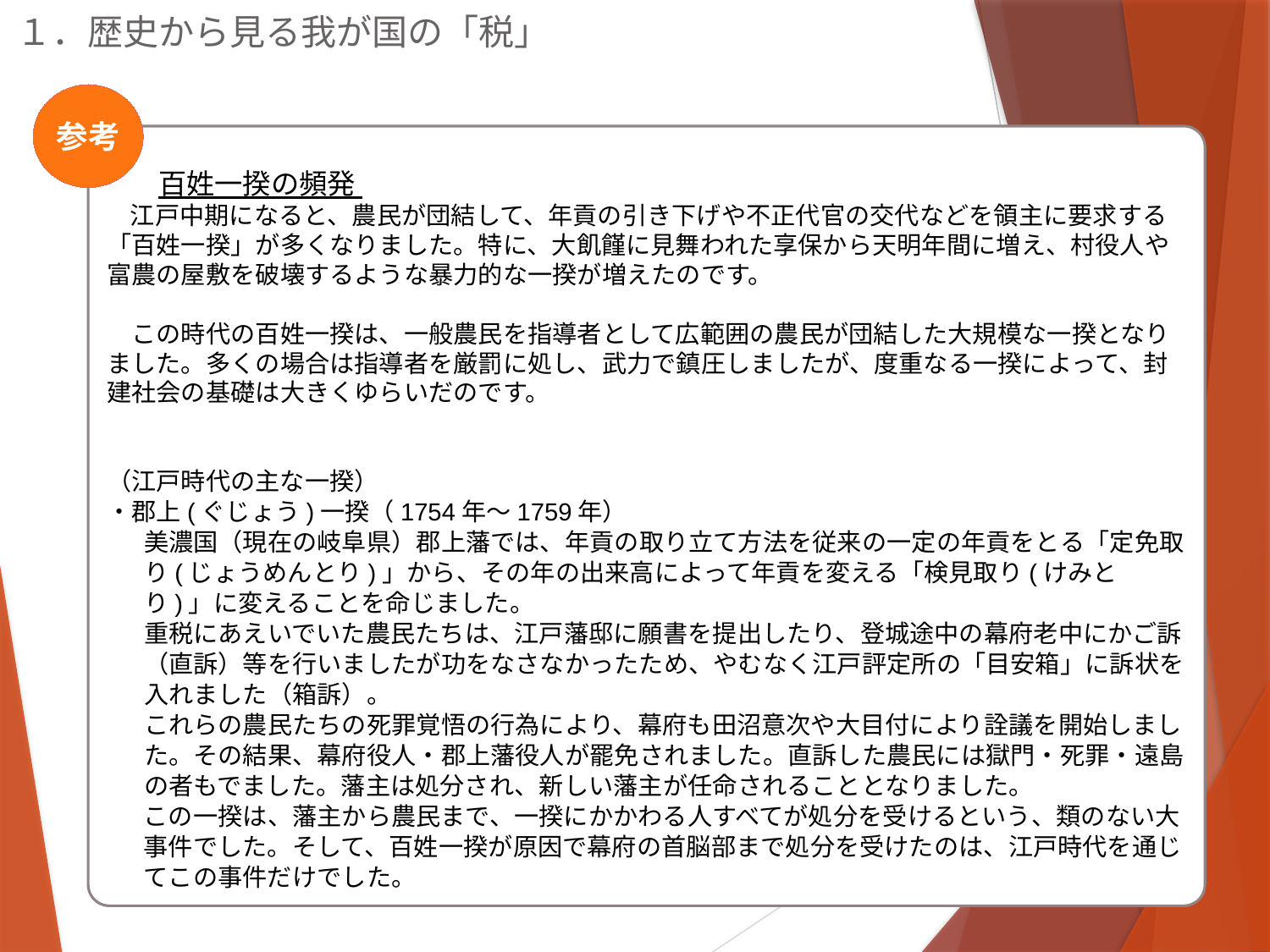

１．歴史から見る我が国の「税」
参考
　　百姓一揆の頻発
　江戸中期になると、農民が団結して、年貢の引き下げや不正代官の交代などを領主に要求する「百姓一揆」が多くなりました。特に、大飢饉に見舞われた享保から天明年間に増え、村役人や富農の屋敷を破壊するような暴力的な一揆が増えたのです。

　この時代の百姓一揆は、一般農民を指導者として広範囲の農民が団結した大規模な一揆となりました。多くの場合は指導者を厳罰に処し、武力で鎮圧しましたが、度重なる一揆によって、封建社会の基礎は大きくゆらいだのです。

（江戸時代の主な一揆）
・郡上(ぐじょう)一揆（1754年～1759年）
美濃国（現在の岐阜県）郡上藩では、年貢の取り立て方法を従来の一定の年貢をとる「定免取り(じょうめんとり)」から、その年の出来高によって年貢を変える「検見取り(けみとり)」に変えることを命じました。
重税にあえいでいた農民たちは、江戸藩邸に願書を提出したり、登城途中の幕府老中にかご訴（直訴）等を行いましたが功をなさなかったため、やむなく江戸評定所の「目安箱」に訴状を入れました（箱訴）。
これらの農民たちの死罪覚悟の行為により、幕府も田沼意次や大目付により詮議を開始しました。その結果、幕府役人・郡上藩役人が罷免されました。直訴した農民には獄門・死罪・遠島の者もでました。藩主は処分され、新しい藩主が任命されることとなりました。
この一揆は、藩主から農民まで、一揆にかかわる人すべてが処分を受けるという、類のない大事件でした。そして、百姓一揆が原因で幕府の首脳部まで処分を受けたのは、江戸時代を通じてこの事件だけでした。